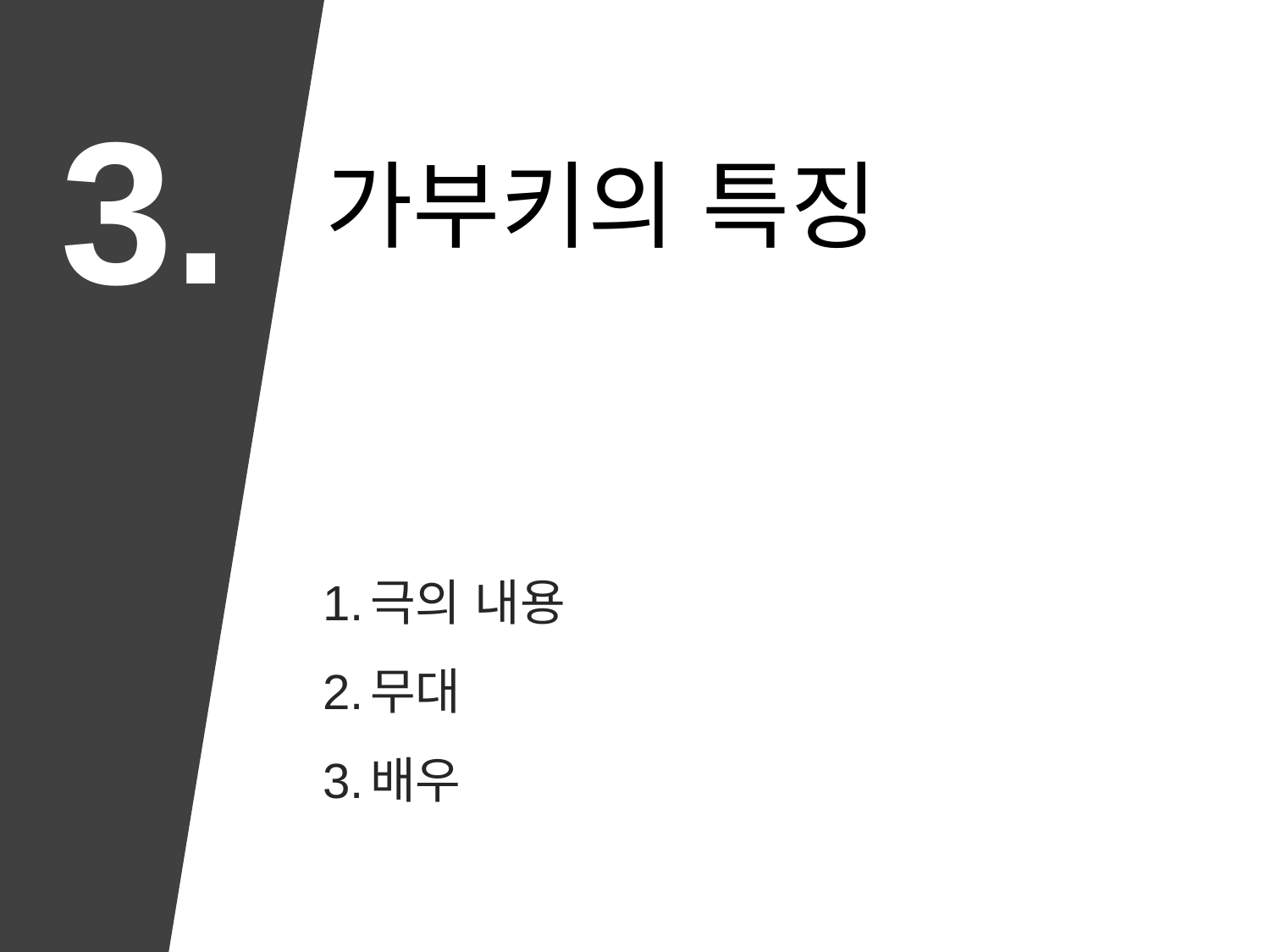

3.
가부키의 특징
극의 내용
무대
배우